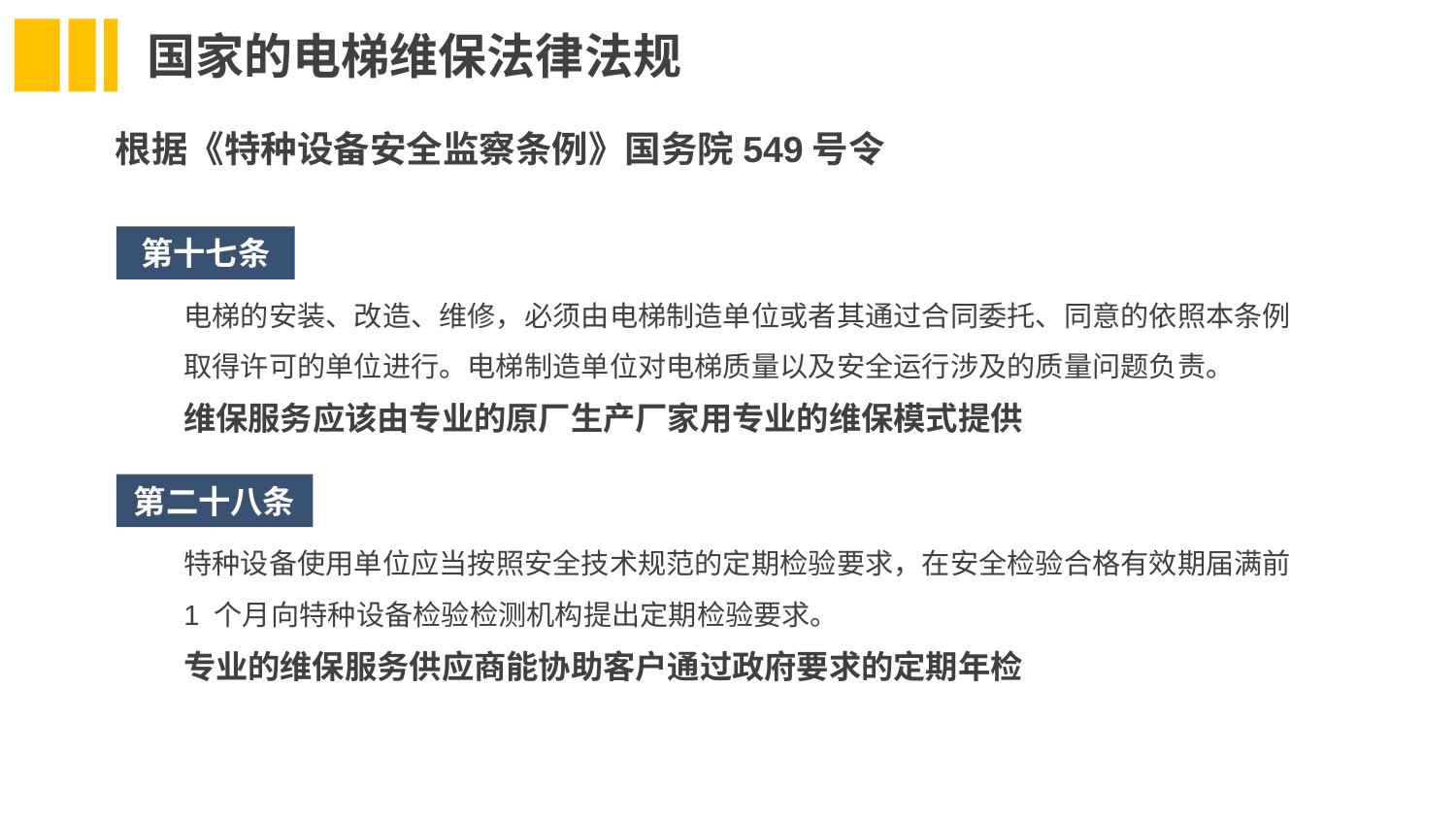

国家的电梯维保法律法规
根据《特种设备安全监察条例》国务院549号令
第十七条
电梯的安装、改造、维修，必须由电梯制造单位或者其通过合同委托、同意的依照本条例取得许可的单位进行。电梯制造单位对电梯质量以及安全运行涉及的质量问题负责。
维保服务应该由专业的原厂生产厂家用专业的维保模式提供
第二十八条
特种设备使用单位应当按照安全技术规范的定期检验要求，在安全检验合格有效期届满前1 个月向特种设备检验检测机构提出定期检验要求。
专业的维保服务供应商能协助客户通过政府要求的定期年检